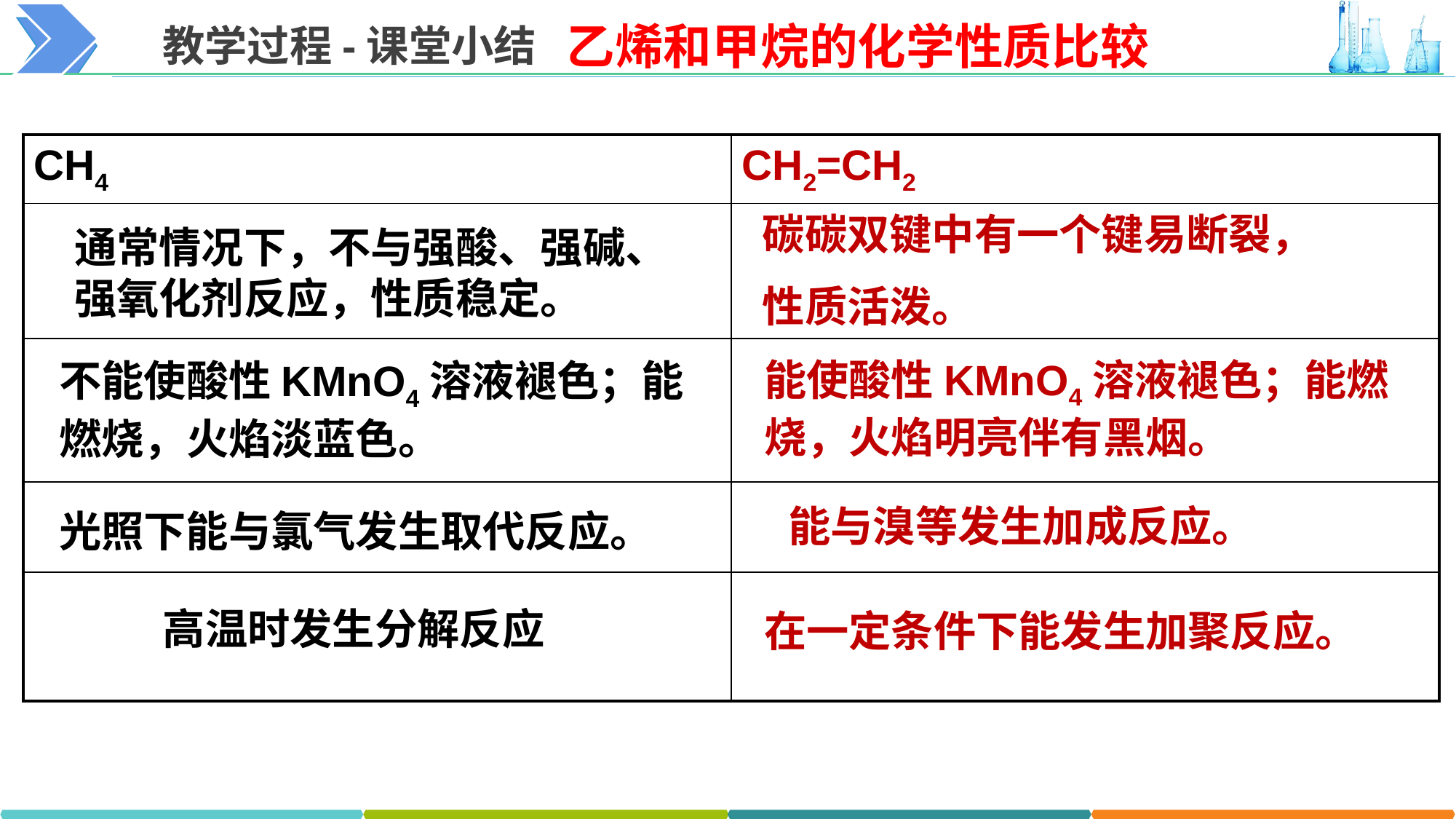

乙烯和甲烷的化学性质比较
教学过程-课堂小结
| CH4 | CH2=CH2 |
| --- | --- |
|  |  |
|  |  |
|  |  |
|  |  |
碳碳双键中有一个键易断裂，
性质活泼。
通常情况下，不与强酸、强碱、强氧化剂反应，性质稳定。
能使酸性KMnO4溶液褪色；能燃烧，火焰明亮伴有黑烟。
不能使酸性KMnO4溶液褪色；能燃烧，火焰淡蓝色。
能与溴等发生加成反应。
光照下能与氯气发生取代反应。
高温时发生分解反应
在一定条件下能发生加聚反应。